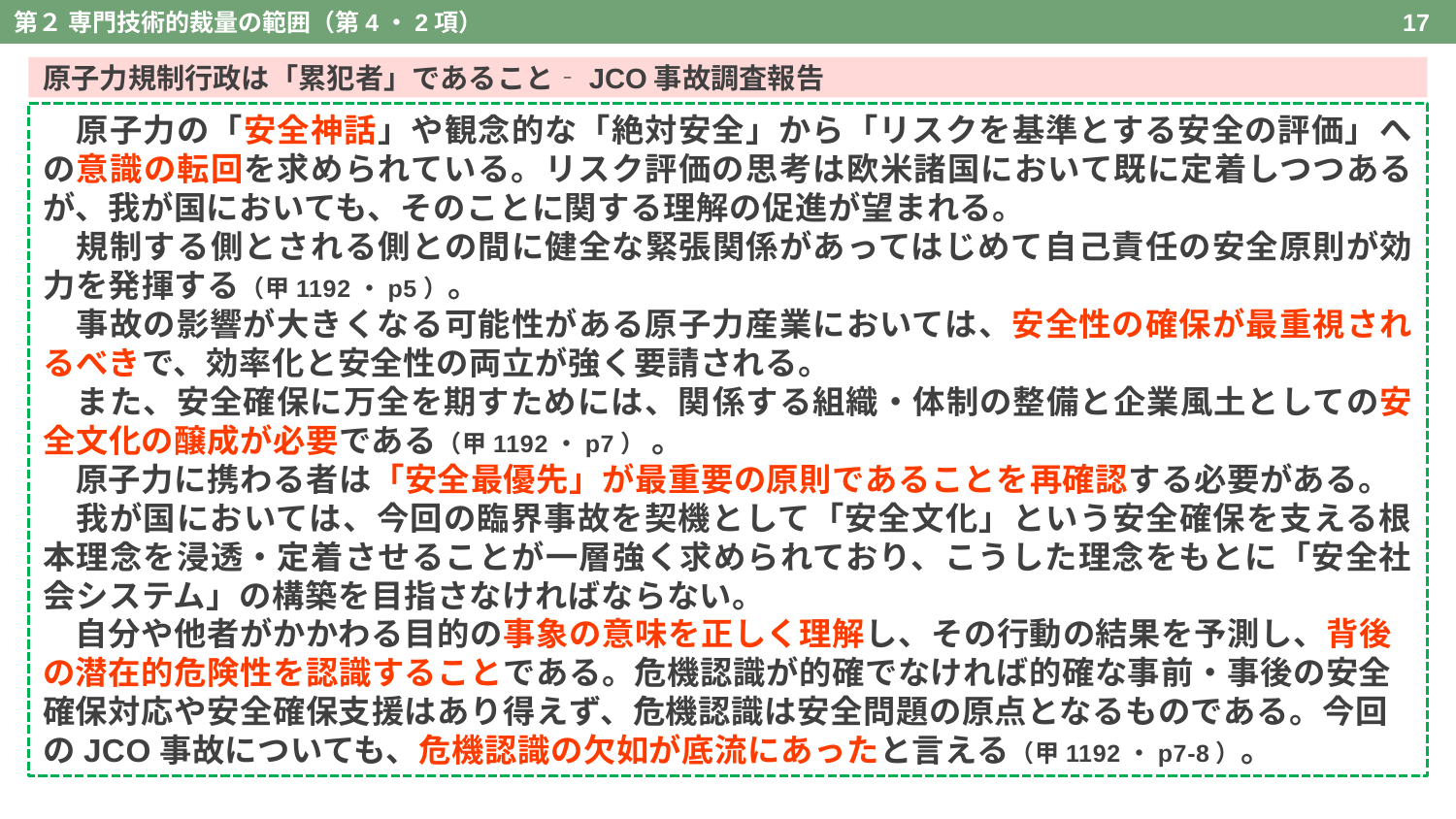

第２ 専門技術的裁量の範囲（第4・2項）
17
原子力規制行政は「累犯者」であること‐JCO事故調査報告
　原子力の「安全神話」や観念的な「絶対安全」から「リスクを基準とする安全の評価」への意識の転回を求められている。リスク評価の思考は欧米諸国において既に定着しつつあるが、我が国においても、そのことに関する理解の促進が望まれる。
　規制する側とされる側との間に健全な緊張関係があってはじめて自己責任の安全原則が効力を発揮する（甲1192・p5）。
　事故の影響が大きくなる可能性がある原子力産業においては、安全性の確保が最重視されるべきで、効率化と安全性の両立が強く要請される。
　また、安全確保に万全を期すためには、関係する組織・体制の整備と企業風土としての安全文化の醸成が必要である（甲1192・p7） 。
　原子力に携わる者は「安全最優先」が最重要の原則であることを再確認する必要がある。
　我が国においては、今回の臨界事故を契機として「安全文化」という安全確保を支える根本理念を浸透・定着させることが一層強く求められており、こうした理念をもとに「安全社会システム」の構築を目指さなければならない。
　自分や他者がかかわる目的の事象の意味を正しく理解し、その行動の結果を予測し、背後の潜在的危険性を認識することである。危機認識が的確でなければ的確な事前・事後の安全確保対応や安全確保支援はあり得えず、危機認識は安全問題の原点となるものである。今回のJCO事故についても、危機認識の欠如が底流にあったと言える（甲1192・p7-8）。